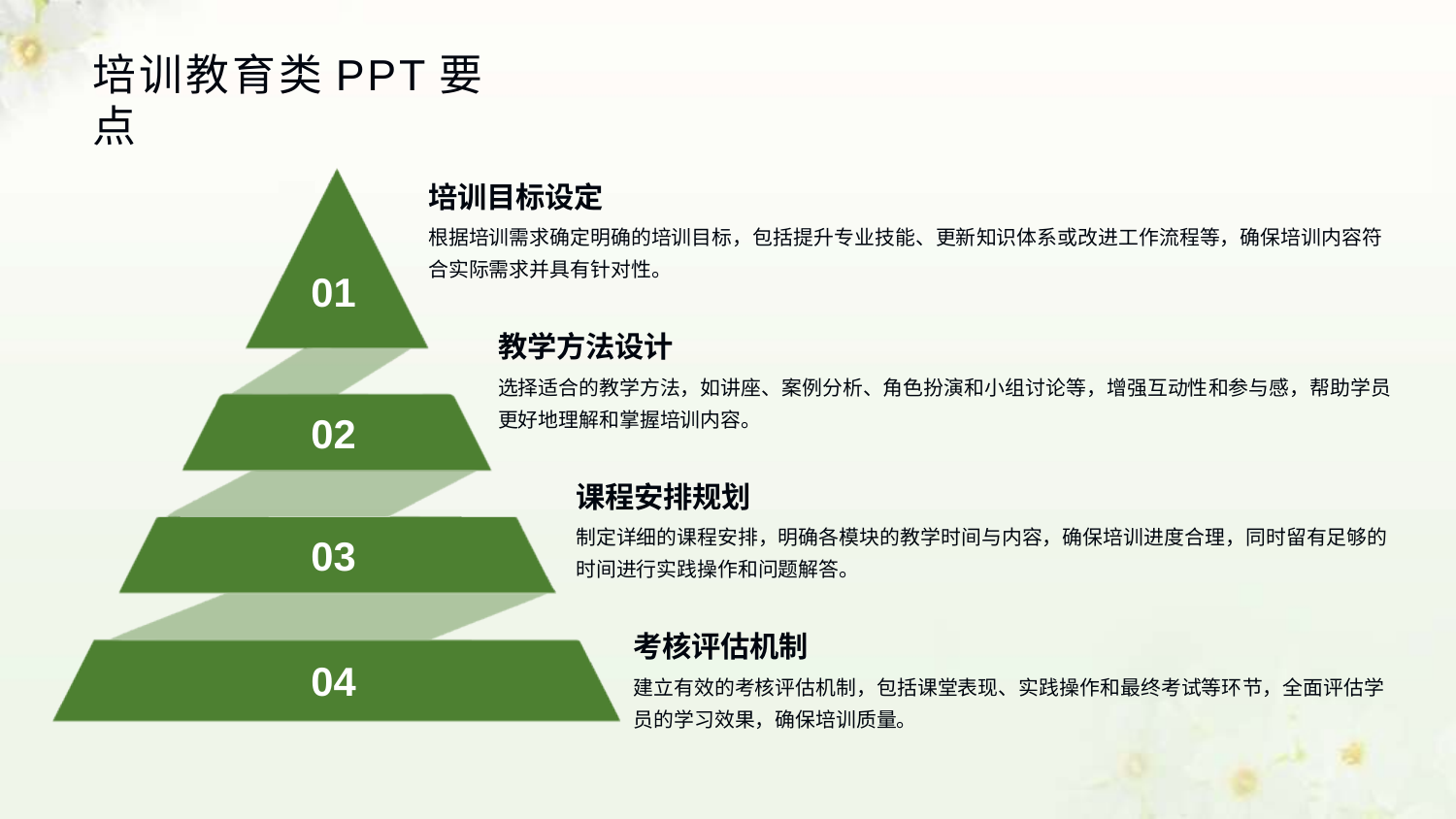

# 培训教育类PPT要点

培训目标设定
根据培训需求确定明确的培训目标，包括提升专业技能、更新知识体系或改进工作流程等，确保培训内容符
合实际需求并具有针对性。
01
教学方法设计
选择适合的教学方法，如讲座、案例分析、角色扮演和小组讨论等，增强互动性和参与感，帮助学员
更好地理解和掌握培训内容。
02
课程安排规划
制定详细的课程安排，明确各模块的教学时间与内容，确保培训进度合理，同时留有足够的 时间进行实践操作和问题解答。
03
考核评估机制
建立有效的考核评估机制，包括课堂表现、实践操作和最终考试等环节，全面评估学 员的学习效果，确保培训质量。
04